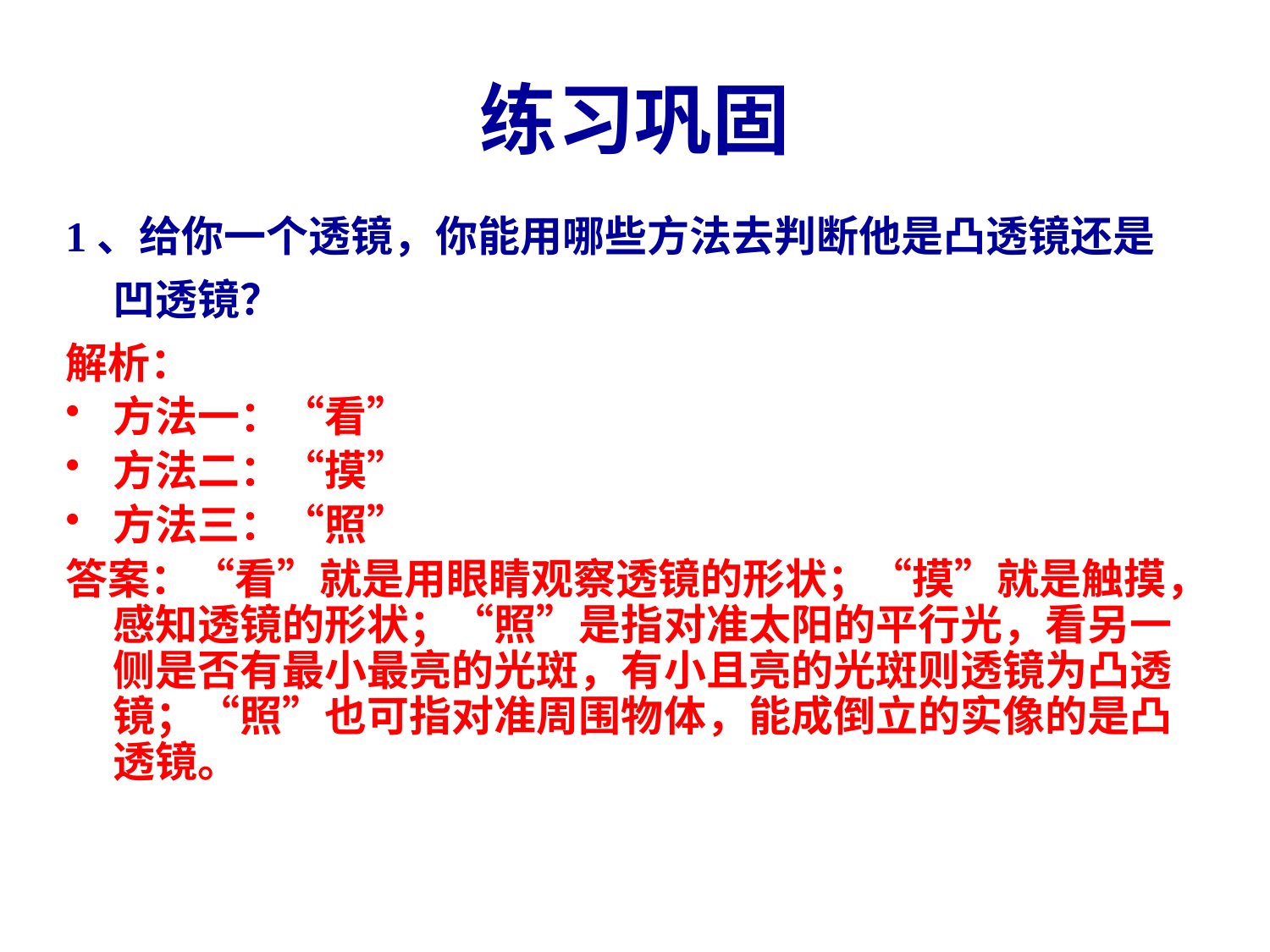

# 练习巩固
1、给你一个透镜，你能用哪些方法去判断他是凸透镜还是凹透镜？
解析：
方法一：“看”
方法二：“摸”
方法三：“照”
答案：“看”就是用眼睛观察透镜的形状；“摸”就是触摸，感知透镜的形状；“照”是指对准太阳的平行光，看另一侧是否有最小最亮的光斑，有小且亮的光斑则透镜为凸透镜；“照”也可指对准周围物体，能成倒立的实像的是凸透镜。